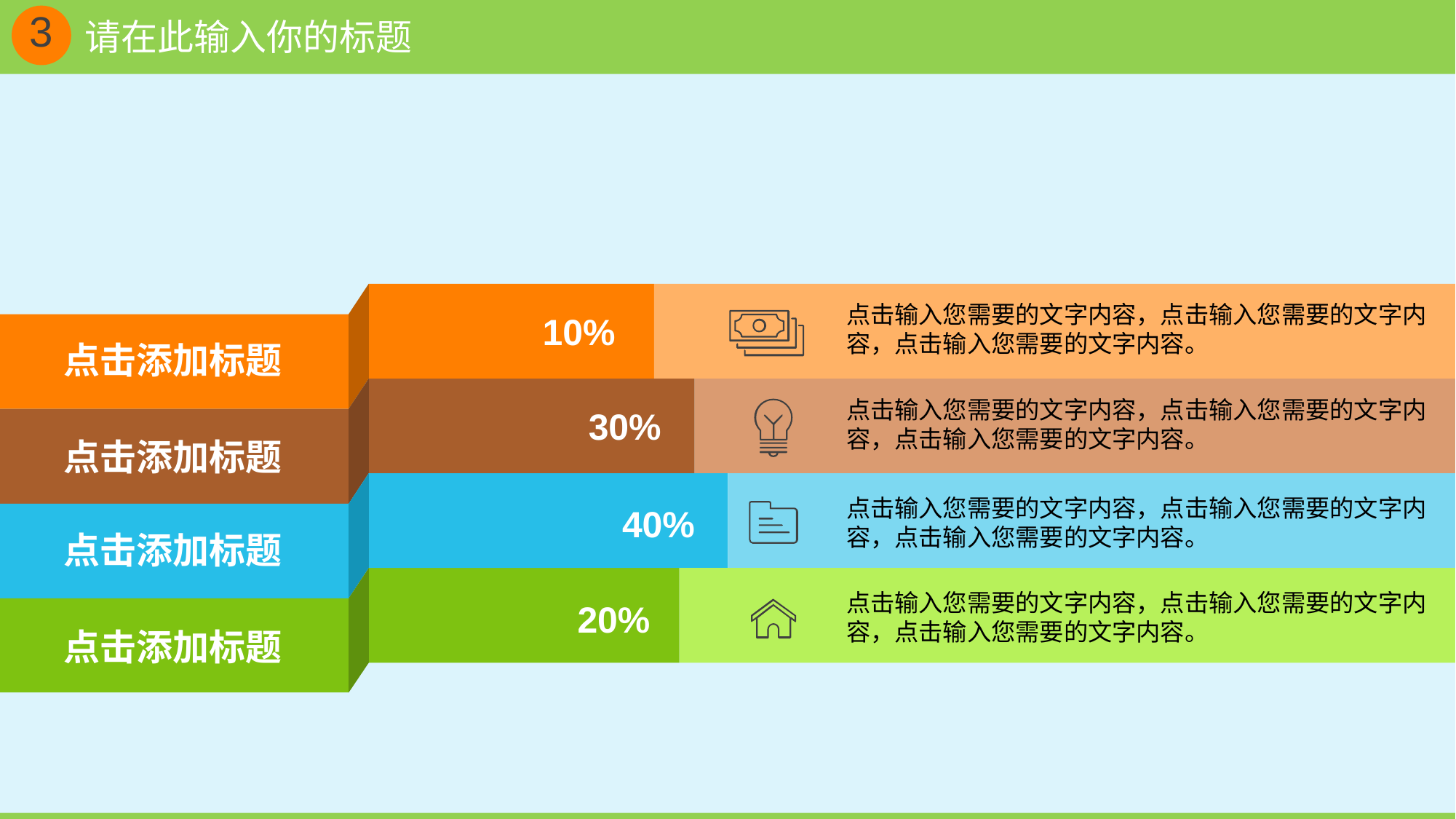

3

请在此输入你的标题

点击输入您需要的文字内容，点击输入您需要的文字内容，点击输入您需要的文字内容。
10%

点击添加标题

点击输入您需要的文字内容，点击输入您需要的文字内容，点击输入您需要的文字内容。
30%

点击添加标题

点击输入您需要的文字内容，点击输入您需要的文字内容，点击输入您需要的文字内容。
40%

点击添加标题

点击输入您需要的文字内容，点击输入您需要的文字内容，点击输入您需要的文字内容。
20%

点击添加标题